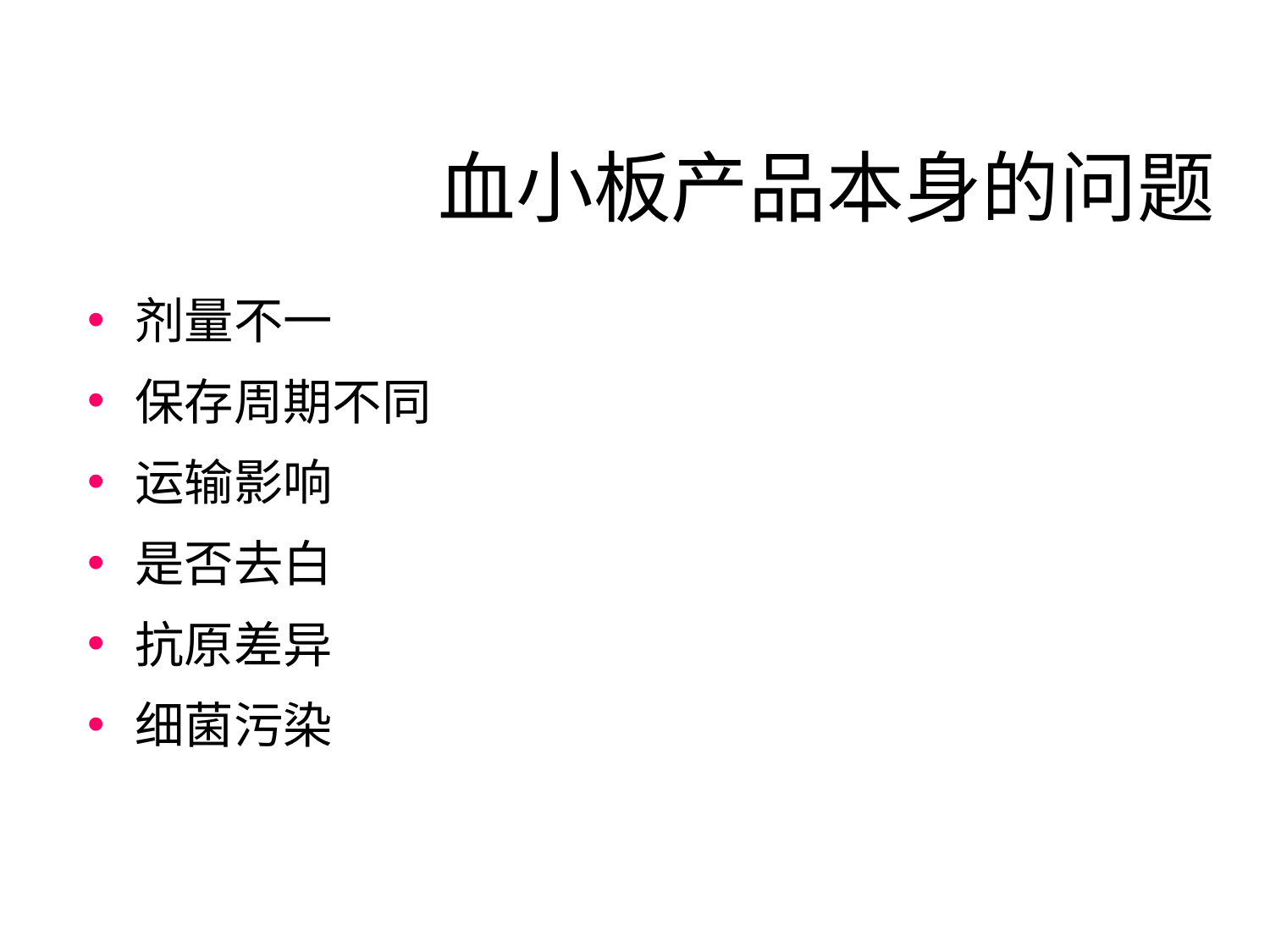

血小板产品本身的问题
剂量不一
保存周期不同
运输影响
是否去白
抗原差异
细菌污染